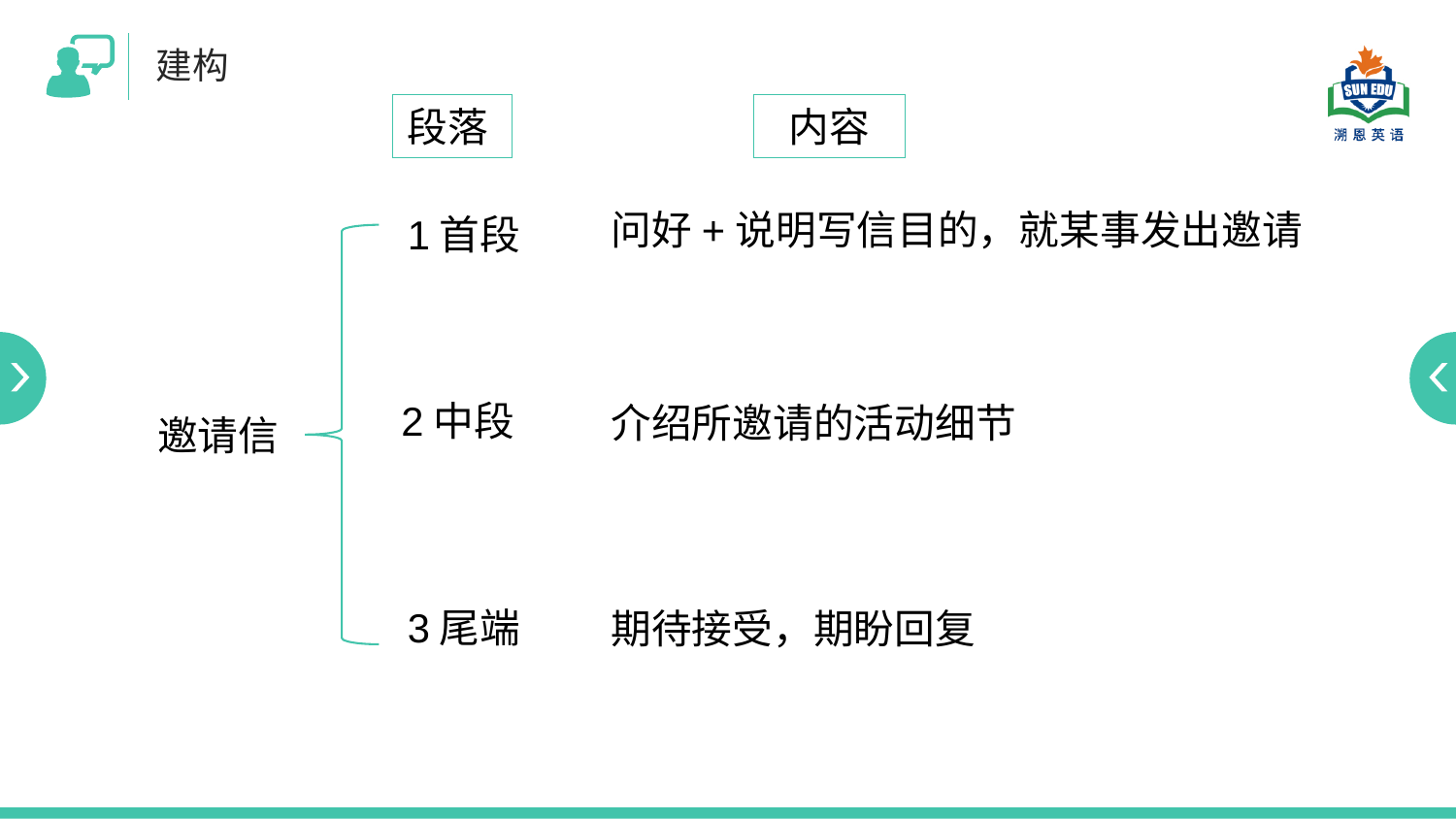

建构
段落
内容
问好+说明写信目的，就某事发出邀请
1首段

2中段
介绍所邀请的活动细节
邀请信
3尾端
期待接受，期盼回复